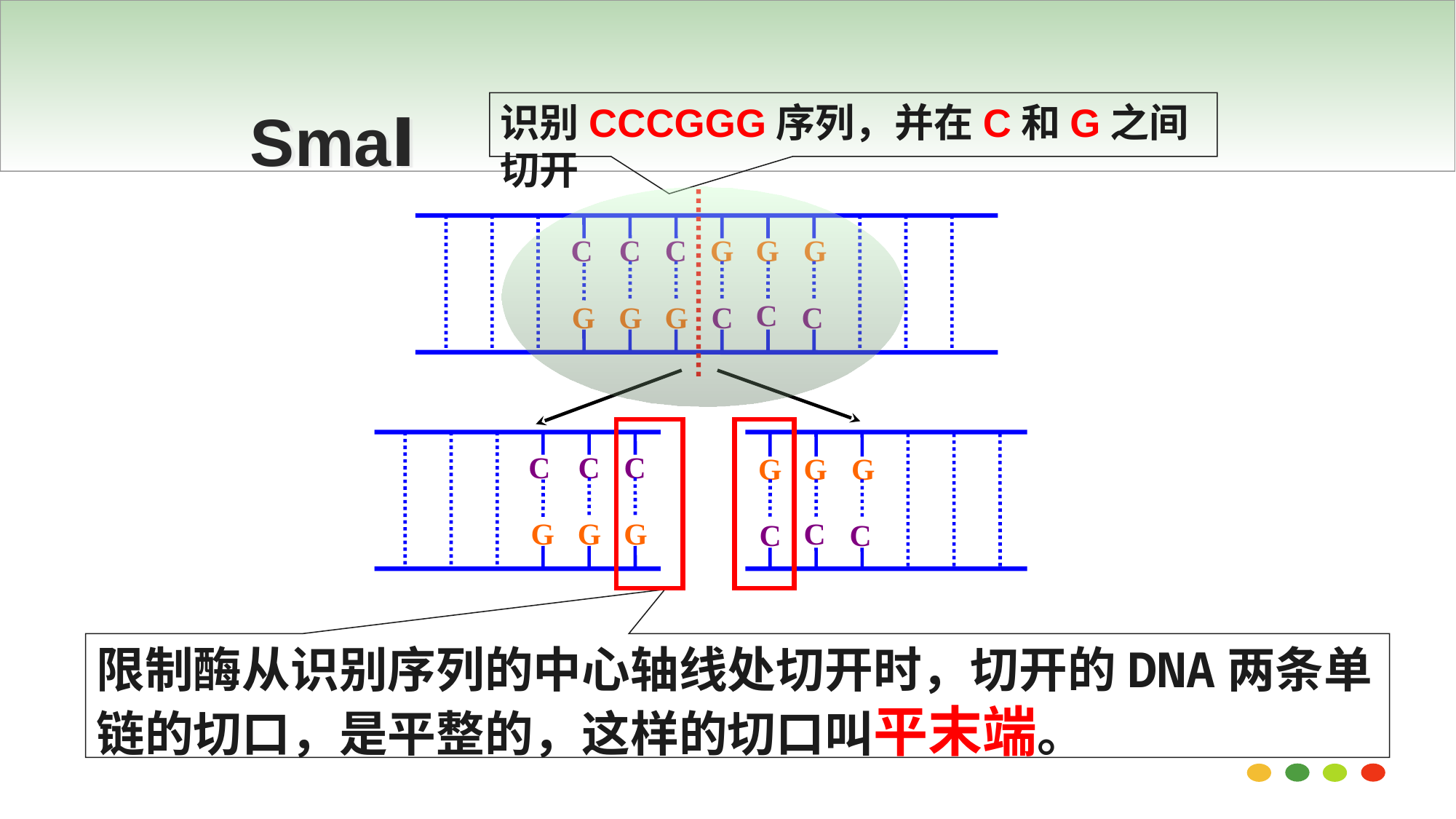

识别CCCGGG序列，并在C和G之间切开
# SmaⅠ

C

C

C

G
G

G

C
G
G
G
C
C

C

C

C

G
G
G

G
G

G

C
C
C

限制酶从识别序列的中心轴线处切开时，切开的DNA两条单链的切口，是平整的，这样的切口叫平末端。